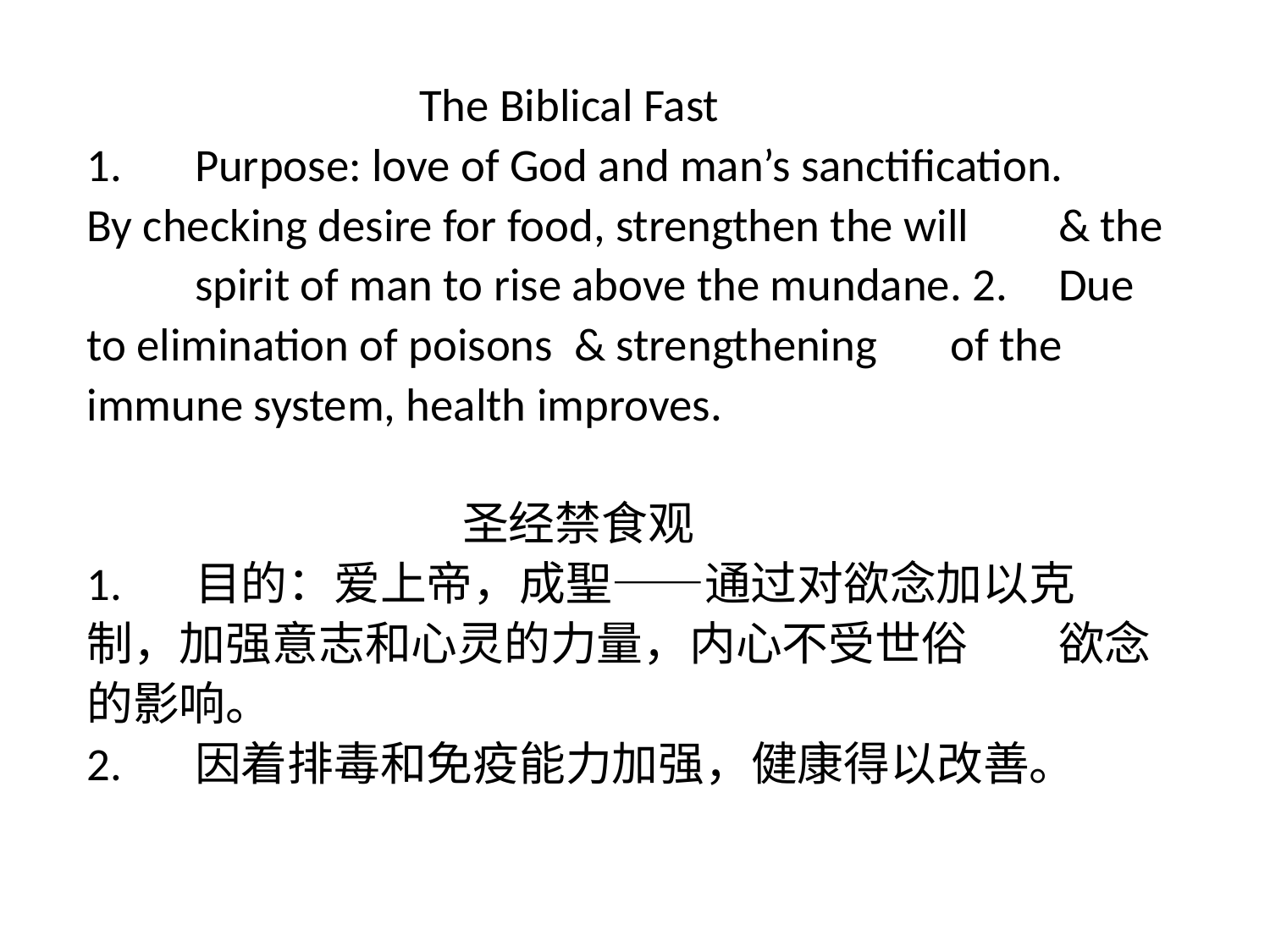

# The Biblical Fast 1. 	Purpose: love of God and man’s sanctification. 	By checking desire for food, strengthen the will 	& the 	spirit of man to rise above the mundane. 2.	Due to elimination of poisons  & strengthening 	of the immune system, health improves. 圣经禁食观 1.	目的：爱上帝，成聖——通过对欲念加以克	制，加强意志和心灵的力量，内心不受世俗	欲念的影响。 2.	因着排毒和免疫能力加强，健康得以改善。